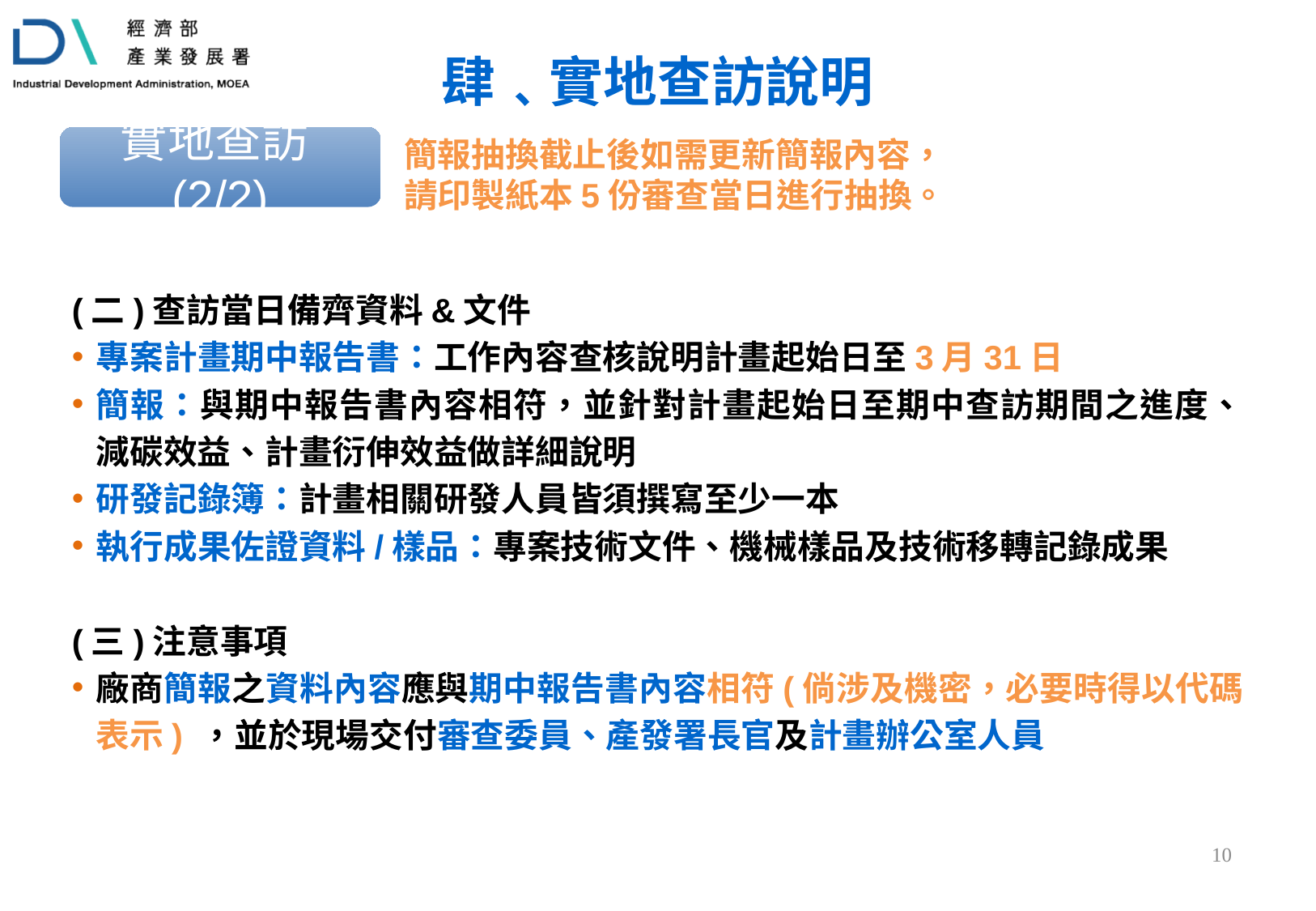

肆﹑實地查訪說明
實地查訪(2/2)
簡報抽換截止後如需更新簡報內容，請印製紙本5份審查當日進行抽換。
(二)查訪當日備齊資料&文件
專案計畫期中報告書：工作內容查核說明計畫起始日至3月31日
簡報：與期中報告書內容相符，並針對計畫起始日至期中查訪期間之進度、減碳效益、計畫衍伸效益做詳細說明
研發記錄簿：計畫相關研發人員皆須撰寫至少一本
執行成果佐證資料/樣品：專案技術文件、機械樣品及技術移轉記錄成果

(三)注意事項
廠商簡報之資料內容應與期中報告書內容相符(倘涉及機密，必要時得以代碼表示) ，並於現場交付審查委員、產發署長官及計畫辦公室人員
10